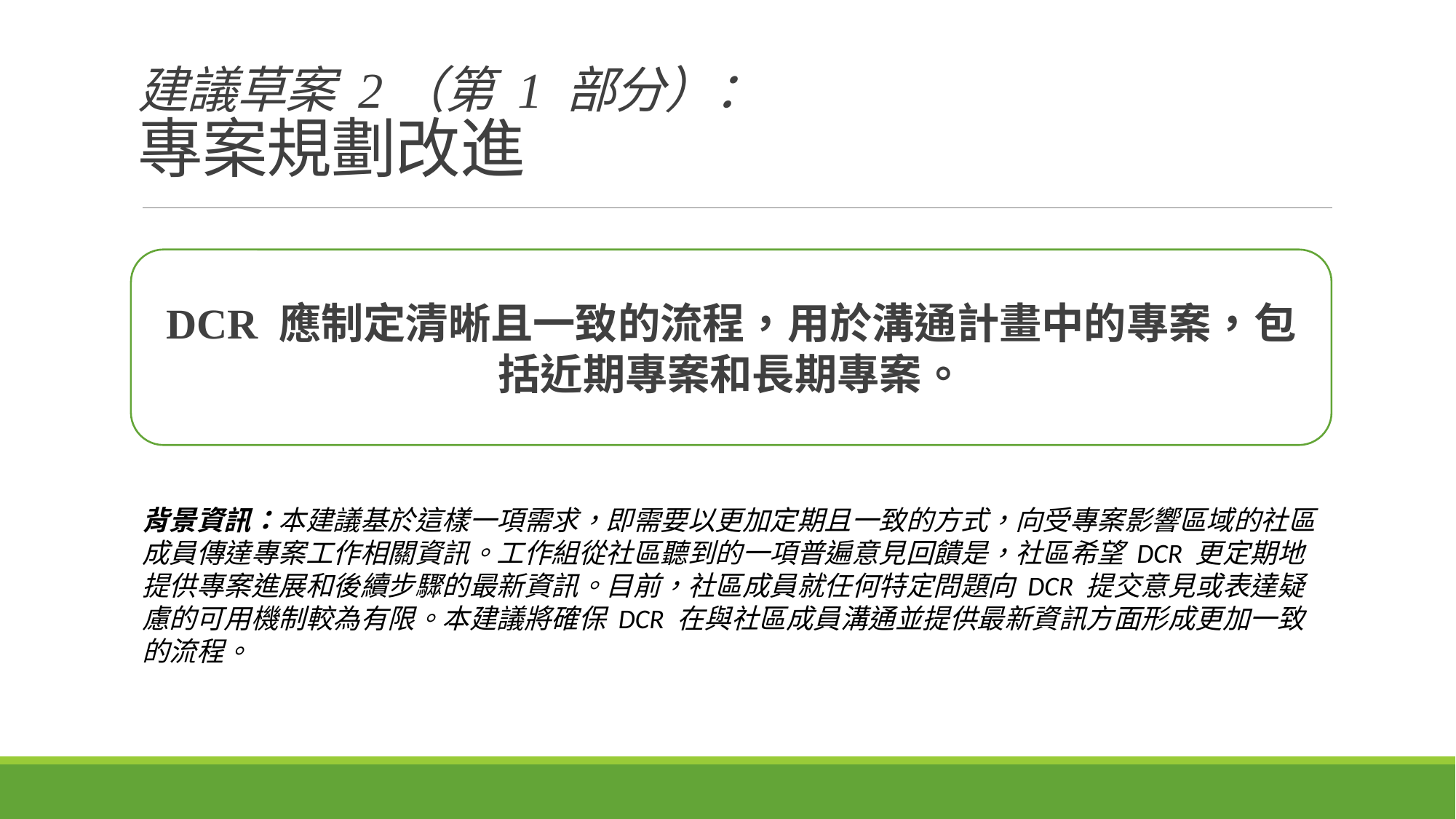

建議草案 2（第 1 部分）：
專案規劃改進
DCR 應制定清晰且一致的流程，用於溝通計畫中的專案，包括近期專案和長期專案。
背景資訊：本建議基於這樣一項需求，即需要以更加定期且一致的方式，向受專案影響區域的社區成員傳達專案工作相關資訊。工作組從社區聽到的一項普遍意見回饋是，社區希望 DCR 更定期地提供專案進展和後續步驟的最新資訊。目前，社區成員就任何特定問題向 DCR 提交意見或表達疑慮的可用機制較為有限。本建議將確保 DCR 在與社區成員溝通並提供最新資訊方面形成更加一致的流程。